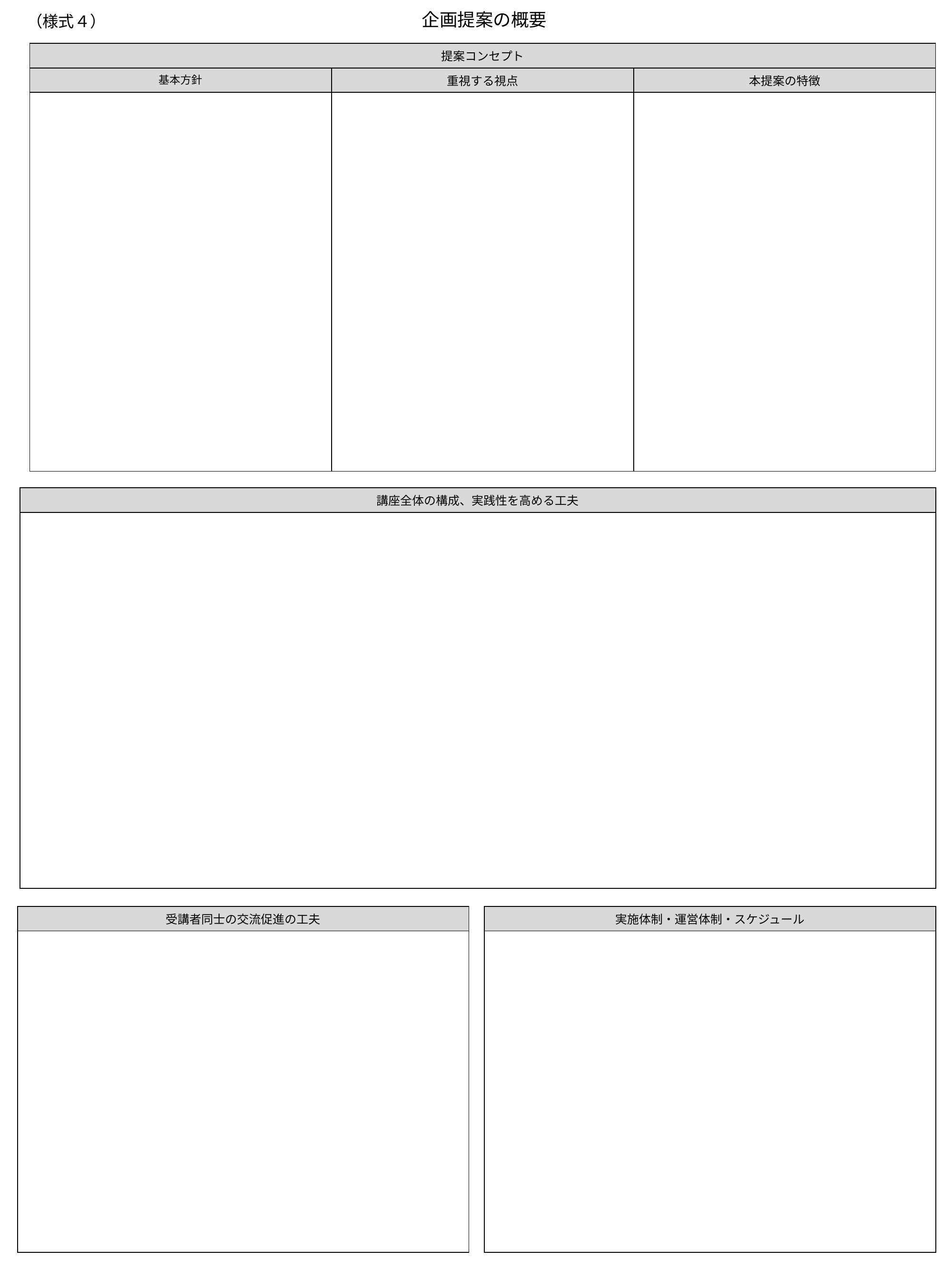

企画提案の概要
（様式４）
| 提案コンセプト |  |  |
| --- | --- | --- |
| 基本方針 | 重視する視点 | 本提案の特徴 |
|  |  |  |
| 講座全体の構成、実践性を高める工夫 |
| --- |
|  |
| 実施体制・運営体制・スケジュール |
| --- |
|  |
| 受講者同士の交流促進の工夫 |
| --- |
|  |